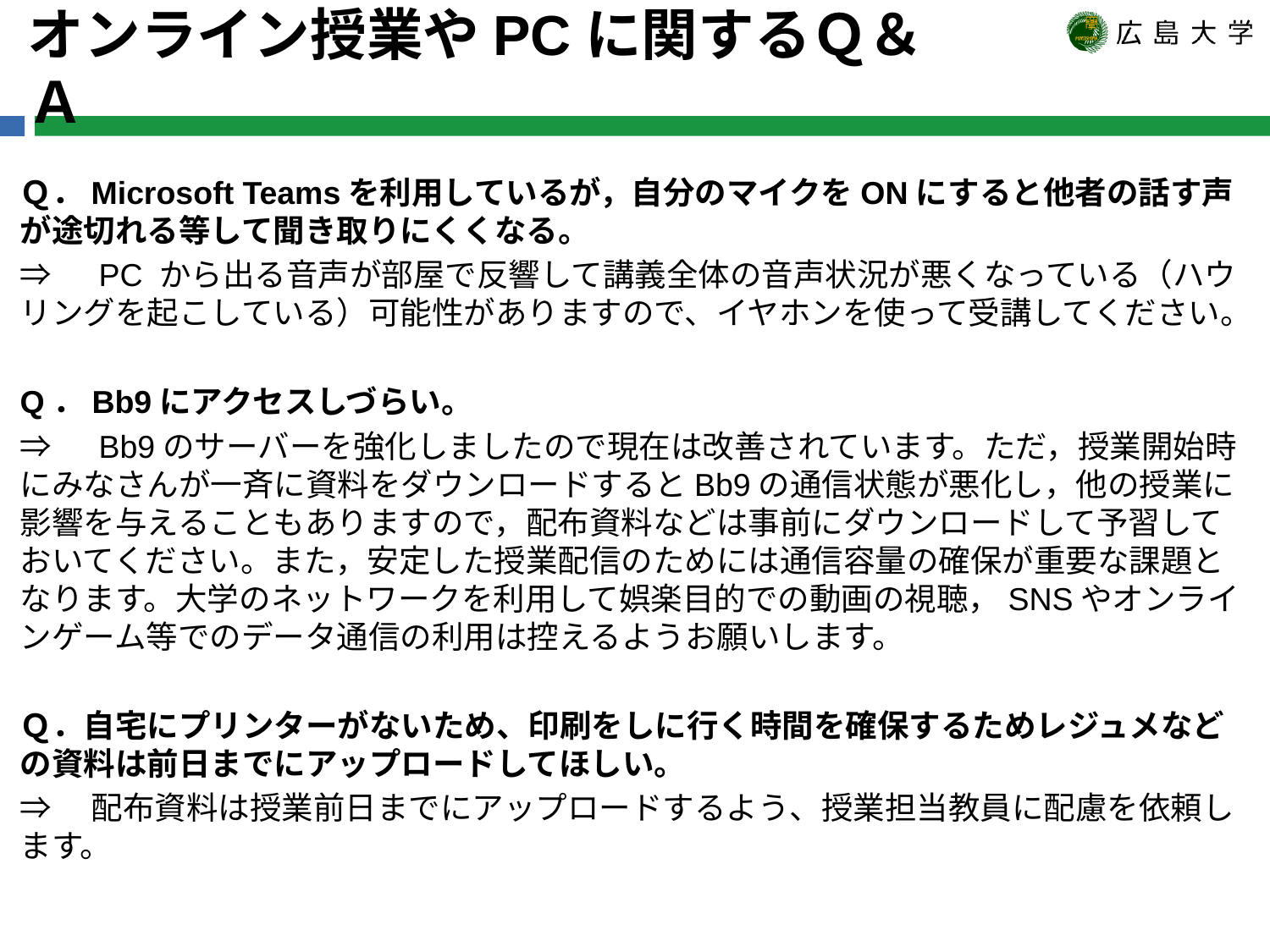

# オンライン授業やPCに関するＱ＆Ａ
Ｑ．Microsoft Teamsを利用しているが，自分のマイクをONにすると他者の話す声が途切れる等して聞き取りにくくなる。
⇒　PC から出る音声が部屋で反響して講義全体の音声状況が悪くなっている（ハウリングを起こしている）可能性がありますので、イヤホンを使って受講してください。

Q．Bb9にアクセスしづらい。
⇒　Bb9のサーバーを強化しましたので現在は改善されています。ただ，授業開始時にみなさんが一斉に資料をダウンロードするとBb9の通信状態が悪化し，他の授業に影響を与えることもありますので，配布資料などは事前にダウンロードして予習しておいてください。また，安定した授業配信のためには通信容量の確保が重要な課題となります。大学のネットワークを利用して娯楽目的での動画の視聴，SNSやオンラインゲーム等でのデータ通信の利用は控えるようお願いします。

Ｑ．自宅にプリンターがないため、印刷をしに行く時間を確保するためレジュメなどの資料は前日までにアップロードしてほしい。
⇒　配布資料は授業前日までにアップロードするよう、授業担当教員に配慮を依頼します。